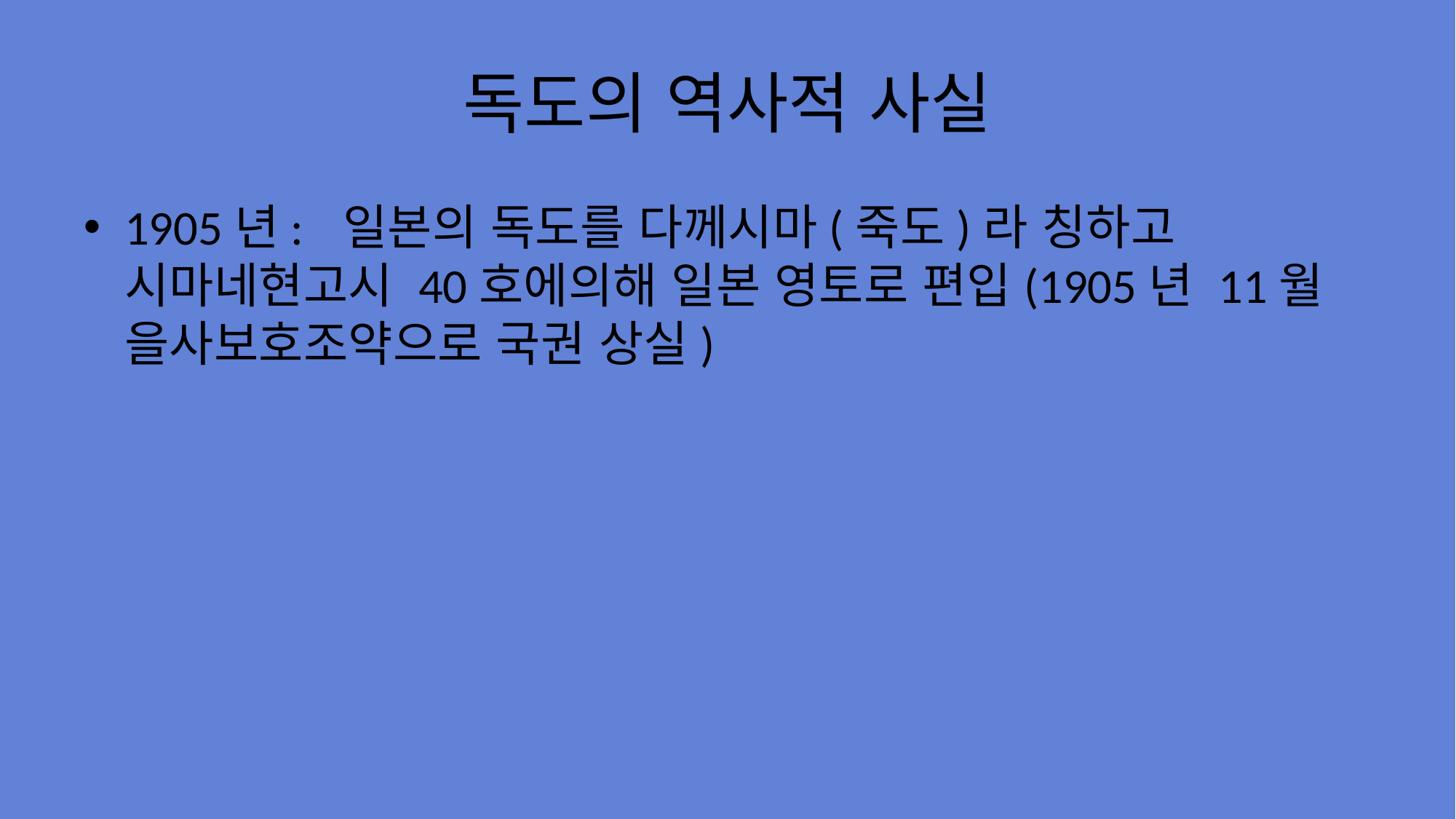

# 독도의 역사적 사실
1905년: 	일본의 독도를 다께시마(죽도)라 칭하고 시마네현고시 40호에의해 일본 영토로 편입(1905년 11월 을사보호조약으로 국권 상실)